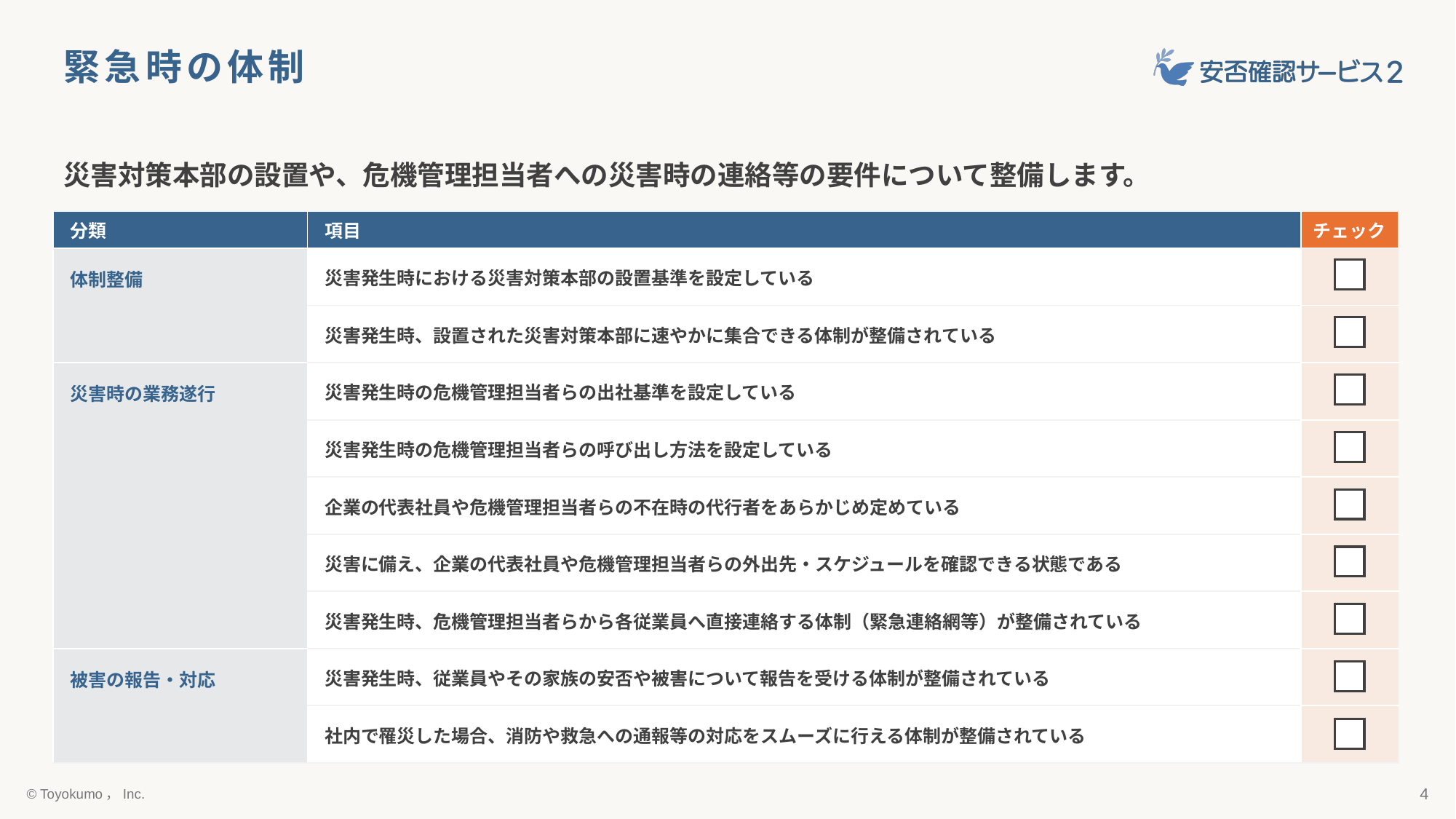

# 緊急時の体制
災害対策本部の設置や、危機管理担当者への災害時の連絡等の要件について整備します。
| 分類 | 項目 | チェック |
| --- | --- | --- |
| 体制整備 | 災害発生時における災害対策本部の設置基準を設定している |  |
|  | 災害発生時、設置された災害対策本部に速やかに集合できる体制が整備されている |  |
| 災害時の業務遂行 | 災害発生時の危機管理担当者らの出社基準を設定している |  |
|  | 災害発生時の危機管理担当者らの呼び出し方法を設定している |  |
|  | 企業の代表社員や危機管理担当者らの不在時の代行者をあらかじめ定めている |  |
|  | 災害に備え、企業の代表社員や危機管理担当者らの外出先・スケジュールを確認できる状態である |  |
|  | 災害発生時、危機管理担当者らから各従業員へ直接連絡する体制（緊急連絡網等）が整備されている |  |
| 被害の報告・対応 | 災害発生時、従業員やその家族の安否や被害について報告を受ける体制が整備されている |  |
|  | 社内で罹災した場合、消防や救急への通報等の対応をスムーズに行える体制が整備されている |  |

4
© Toyokumo，Inc.